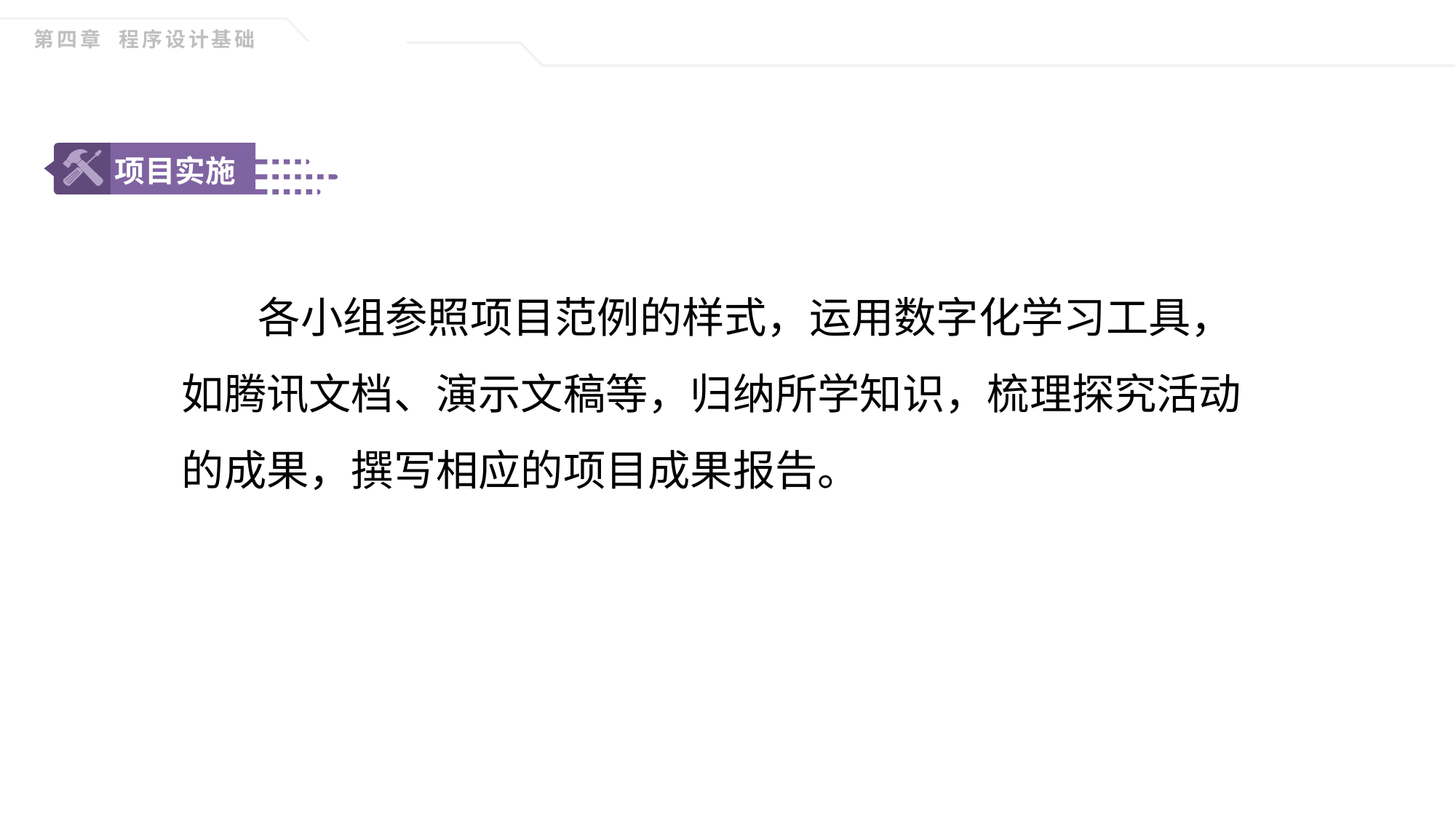

第四章  程序设计基础

项目实施
       各小组参照项目范例的样式，运用数字化学习工具，如腾讯文档、演示文稿等，归纳所学知识，梳理探究活动的成果，撰写相应的项目成果报告。